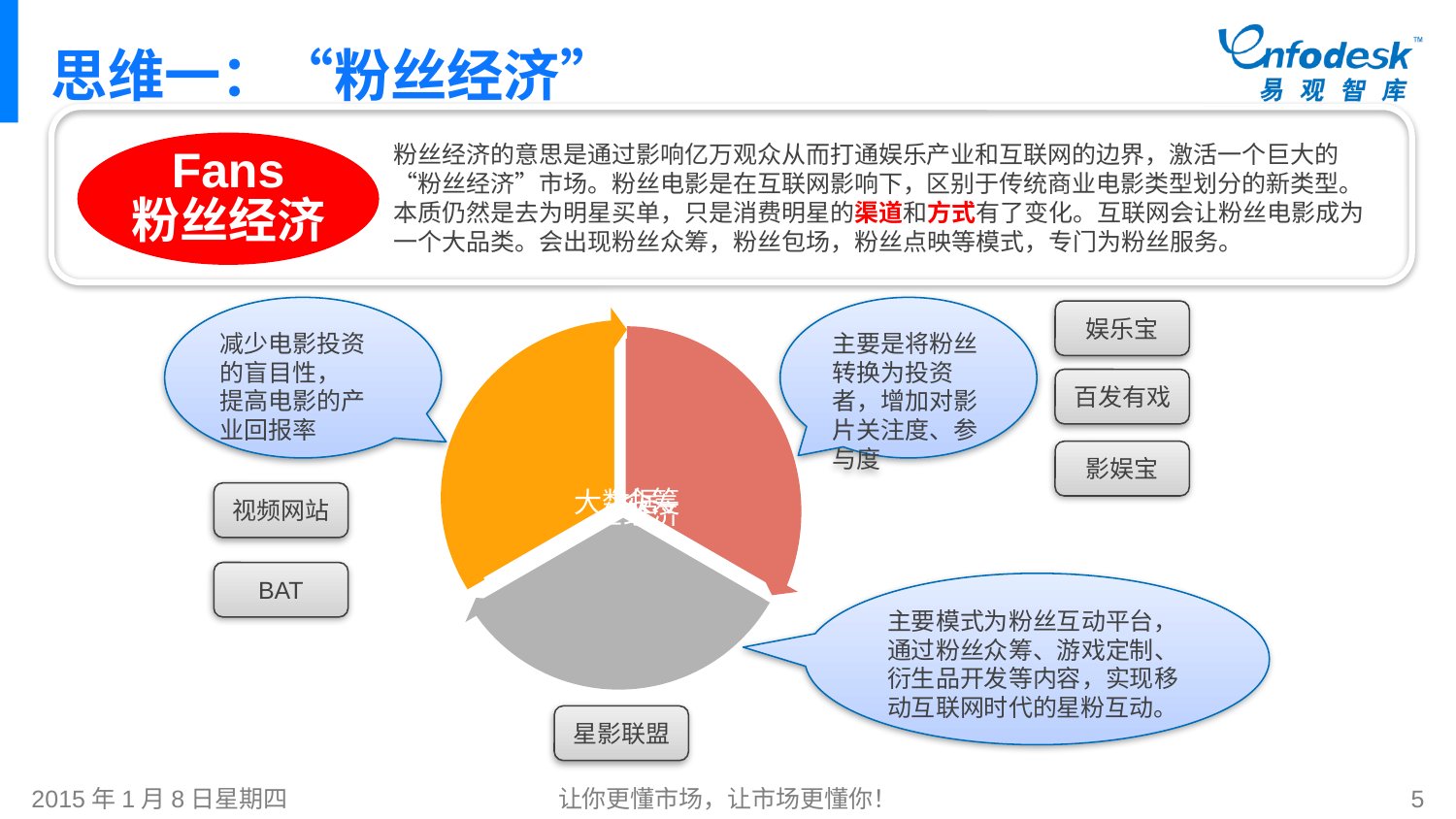

# 思维一：“粉丝经济”

Fans
粉丝经济的意思是通过影响亿万观众从而打通娱乐产业和互联网的边界，激活一个巨大的“粉丝经济”市场。粉丝电影是在互联网影响下，区别于传统商业电影类型划分的新类型。本质仍然是去为明星买单，只是消费明星的渠道和方式有了变化。互联网会让粉丝电影成为一个大品类。会出现粉丝众筹，粉丝包场，粉丝点映等模式，专门为粉丝服务。
粉丝经济
减少电影投资的盲目性，
提高电影的产业回报率
主要是将粉丝转换为投资者，增加对影片关注度、参与度
电影众筹
粉丝经济
大数据
娱乐宝
百发有戏
影娱宝
视频网站
BAT
主要模式为粉丝互动平台，通过粉丝众筹、游戏定制、衍生品开发等内容，实现移动互联网时代的星粉互动。

星影联盟
2015年1月8日星期四
让你更懂市场，让市场更懂你！
5